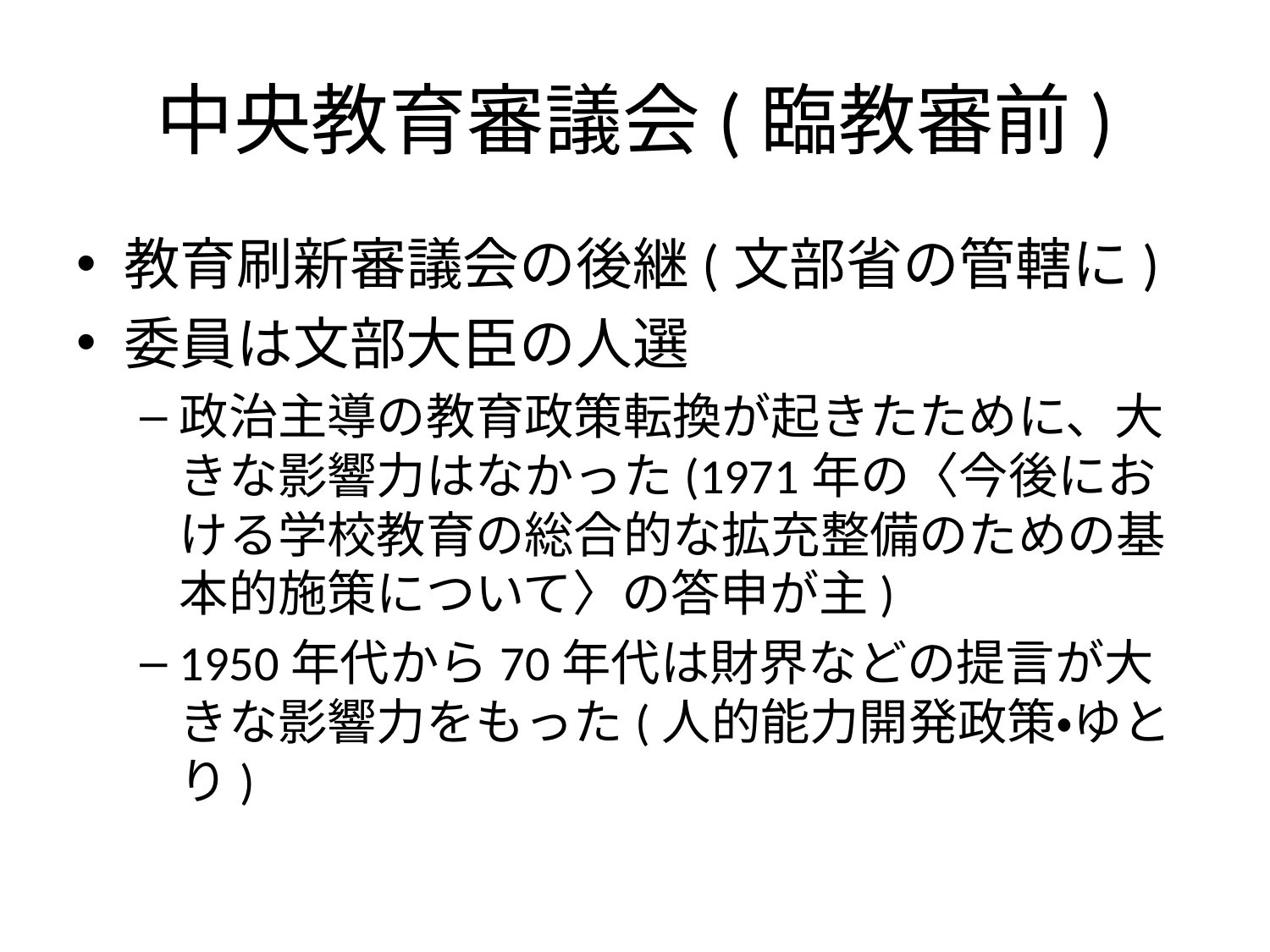

# 中央教育審議会(臨教審前)
教育刷新審議会の後継(文部省の管轄に)
委員は文部大臣の人選
政治主導の教育政策転換が起きたために、大きな影響力はなかった(1971年の〈今後における学校教育の総合的な拡充整備のための基本的施策について〉の答申が主)
1950年代から70年代は財界などの提言が大きな影響力をもった(人的能力開発政策・ゆとり)